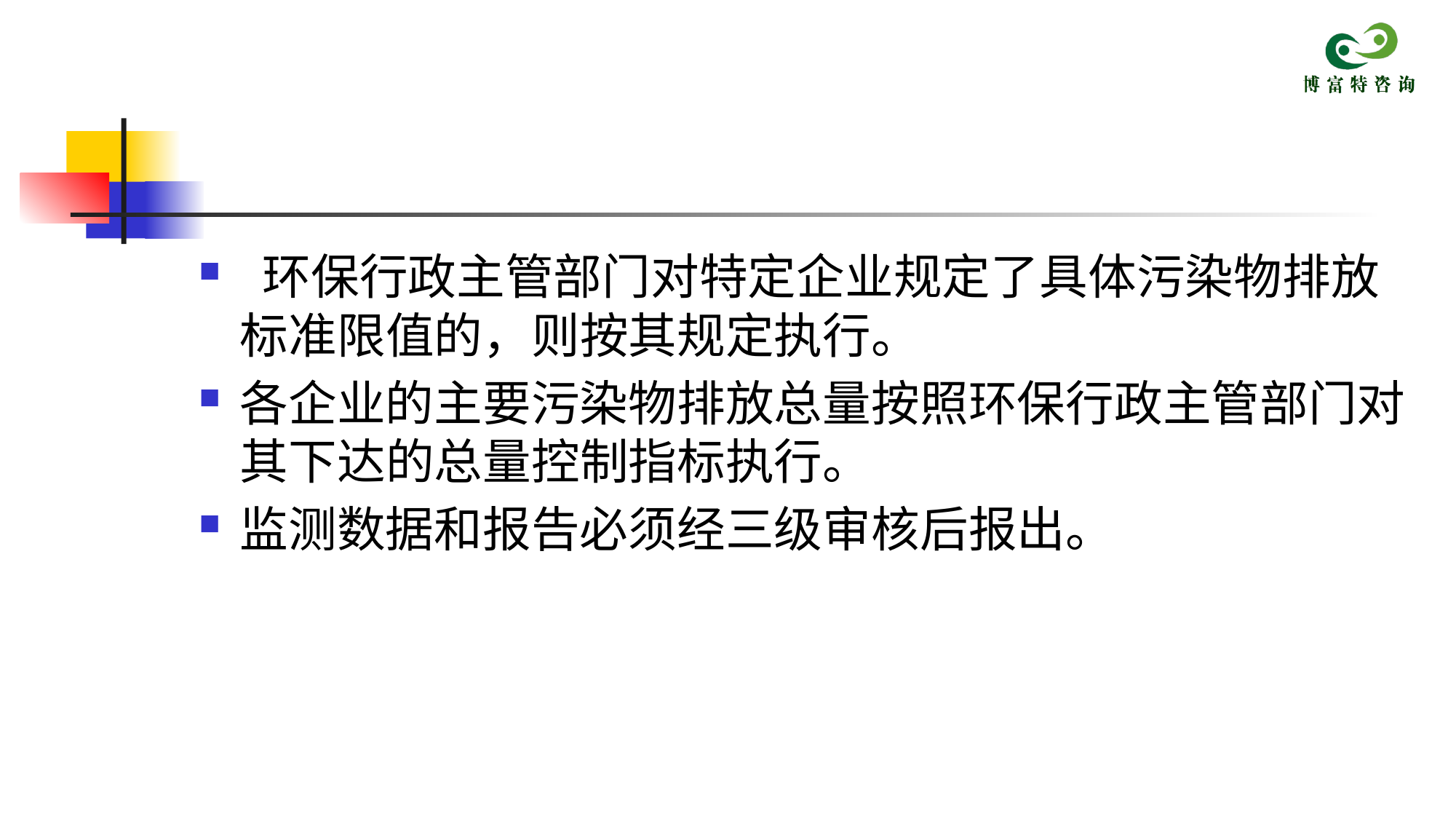

环保行政主管部门对特定企业规定了具体污染物排放标准限值的，则按其规定执行。
各企业的主要污染物排放总量按照环保行政主管部门对其下达的总量控制指标执行。
监测数据和报告必须经三级审核后报出。